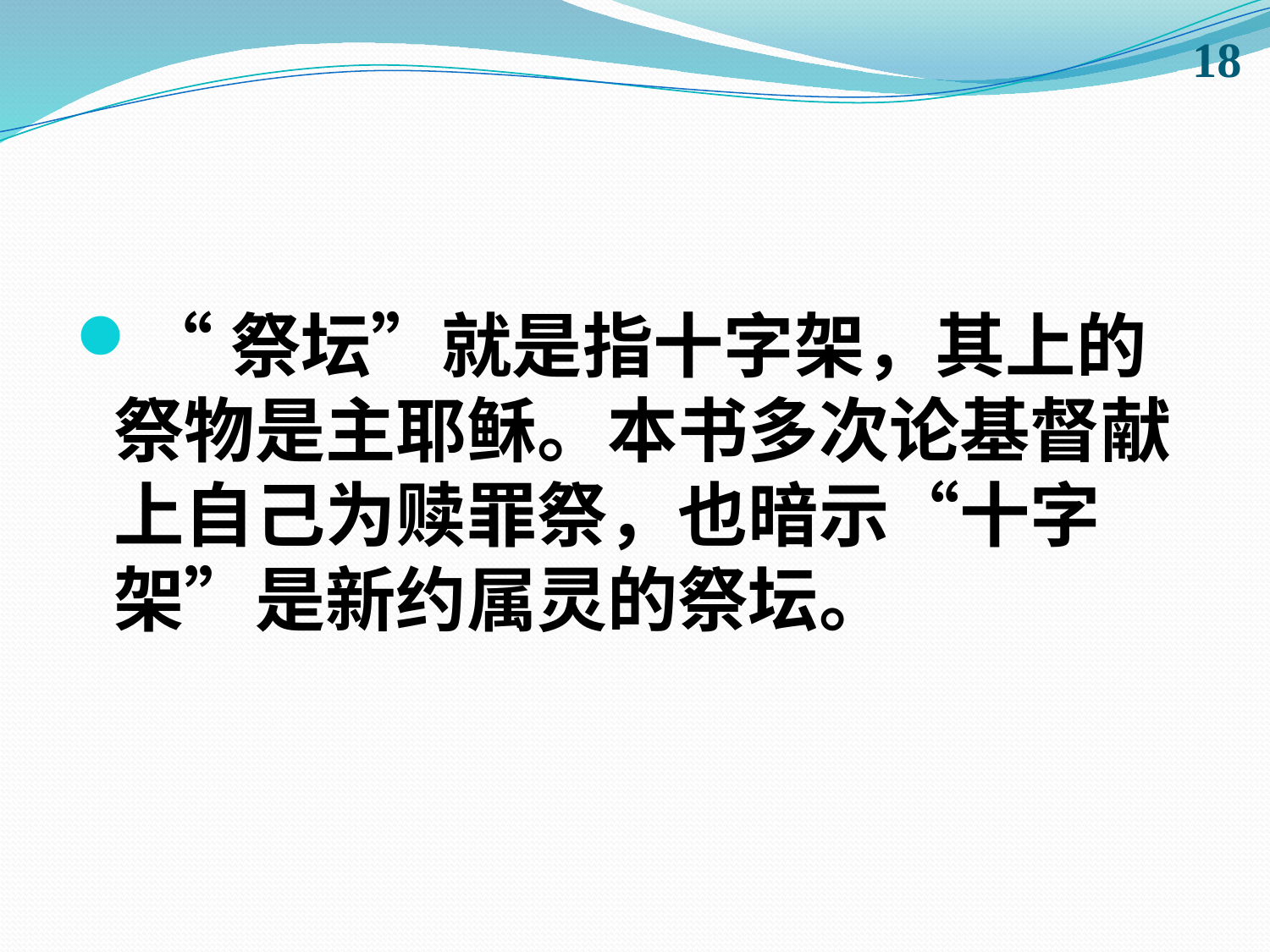

18

“祭坛”就是指十字架，其上的祭物是主耶稣。本书多次论基督献上自己为赎罪祭，也暗示“十字架”是新约属灵的祭坛。